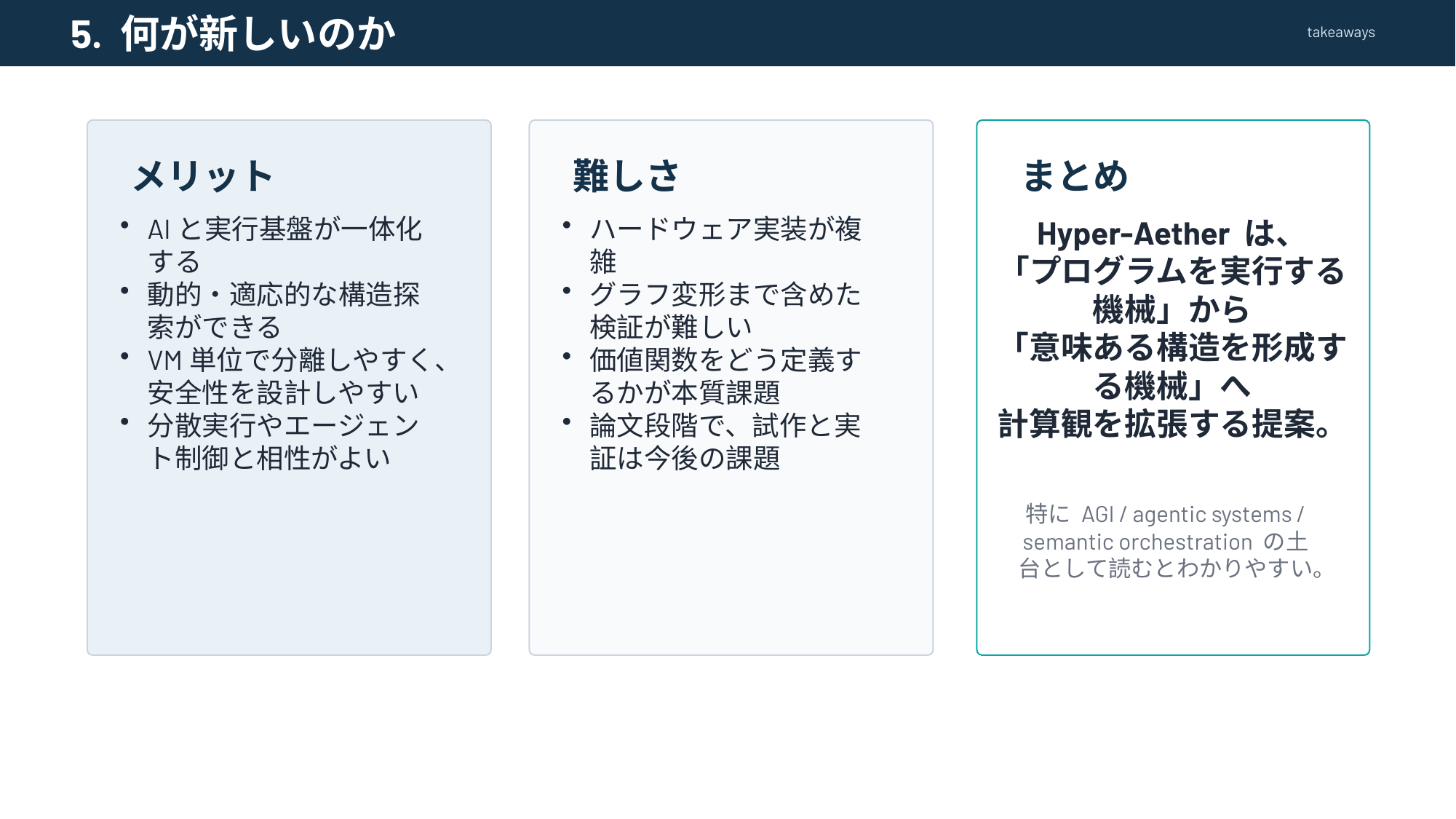

5. 何が新しいのか
takeaways

メリット
難しさ
まとめ
AIと実行基盤が一体化する
動的・適応的な構造探索ができる
VM単位で分離しやすく、安全性を設計しやすい
分散実行やエージェント制御と相性がよい
ハードウェア実装が複雑
グラフ変形まで含めた検証が難しい
価値関数をどう定義するかが本質課題
論文段階で、試作と実証は今後の課題
Hyper-Aether は、
「プログラムを実行する機械」から
「意味ある構造を形成する機械」へ
計算観を拡張する提案。
特に AGI / agentic systems / semantic orchestration の土台として読むとわかりやすい。